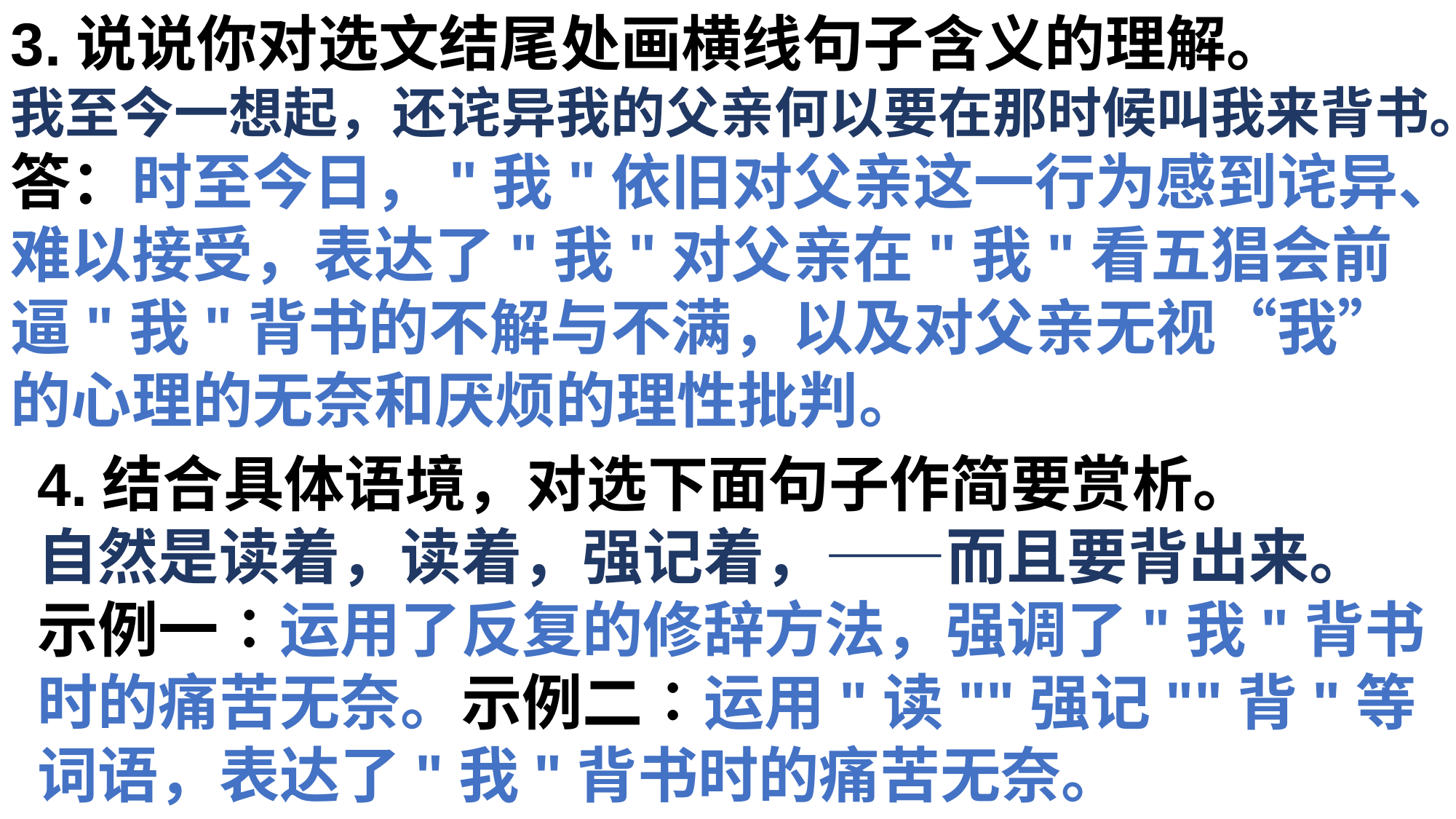

3.说说你对选文结尾处画横线句子含义的理解。
我至今一想起，还诧异我的父亲何以要在那时候叫我来背书。
答：时至今日，"我"依旧对父亲这一行为感到诧异、难以接受，表达了"我"对父亲在"我"看五猖会前逼"我"背书的不解与不满，以及对父亲无视“我”的心理的无奈和厌烦的理性批判。
4.结合具体语境，对选下面句子作简要赏析。
自然是读着，读着，强记着，——而且要背出来。
示例一∶运用了反复的修辞方法，强调了"我"背书时的痛苦无奈。示例二∶运用"读""强记""背"等词语，表达了"我"背书时的痛苦无奈。